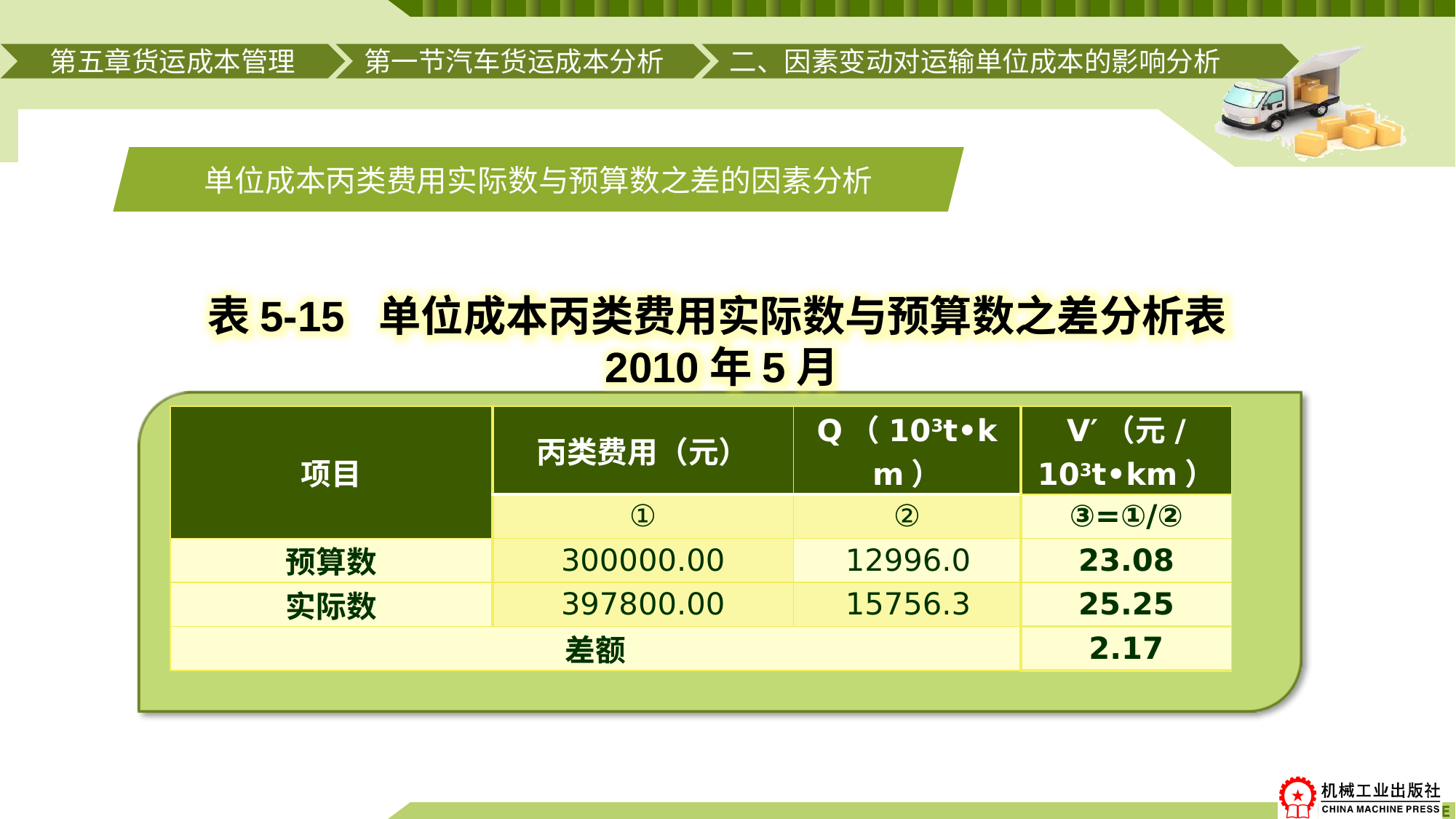

第五章货运成本管理
第一节汽车货运成本分析
二、因素变动对运输单位成本的影响分析
单位成本丙类费用实际数与预算数之差的因素分析
表5-15  单位成本丙类费用实际数与预算数之差分析表
2010年5月

| 项目 | 丙类费用（元） | Q（103t•km） | V′（元/103t•km） |
| --- | --- | --- | --- |
|  | ① | ② | ③=①/② |
| 预算数 | 300000.00 | 12996.0 | 23.08 |
| 实际数 | 397800.00 | 15756.3 | 25.25 |
| 差额 |  |  | 2.17 |